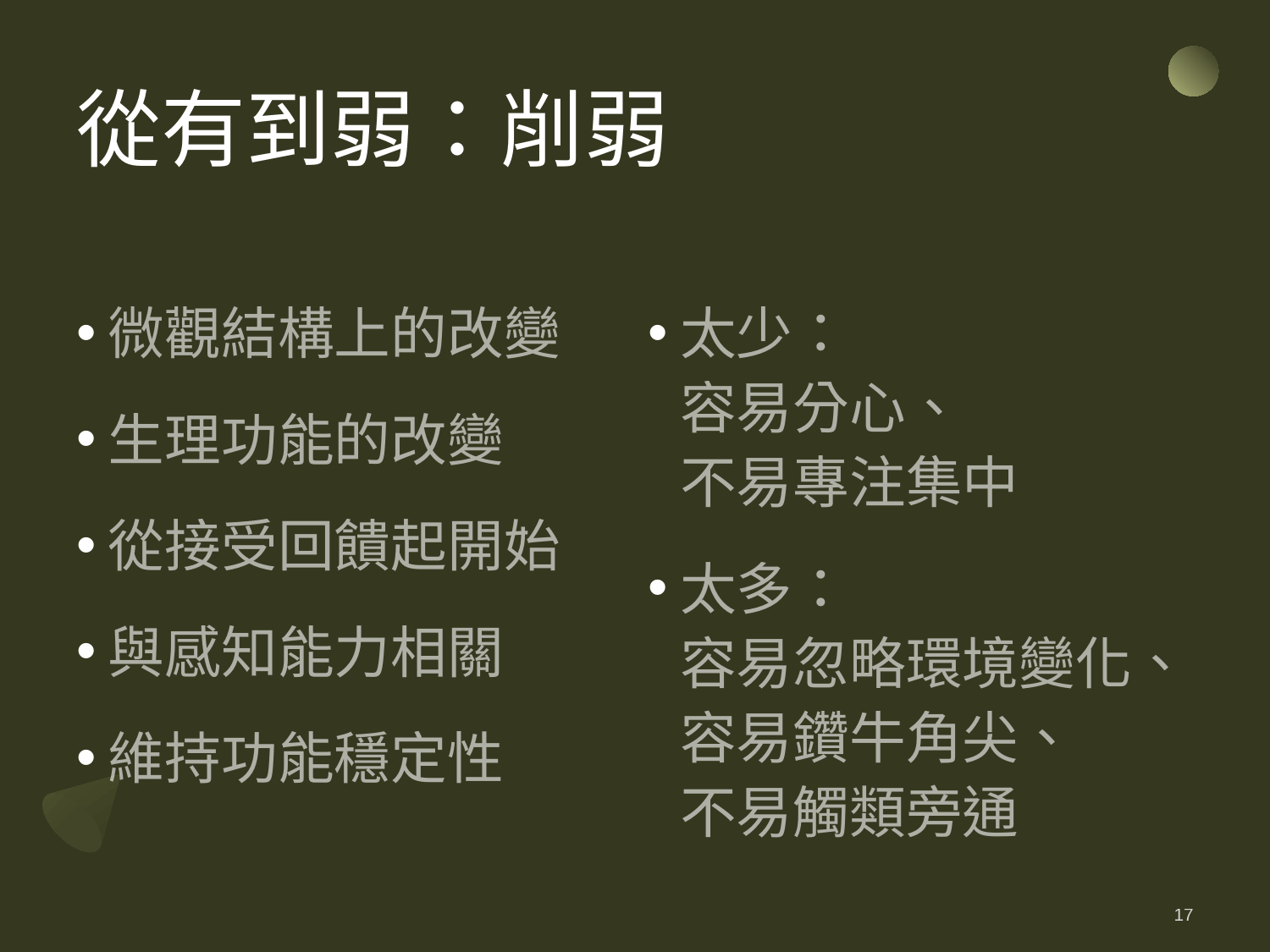

# 從有到弱：削弱
微觀結構上的改變
生理功能的改變
從接受回饋起開始
與感知能力相關
維持功能穩定性
太少：
容易分心、
不易專注集中
太多：
容易忽略環境變化、
容易鑽牛角尖、
不易觸類旁通
17